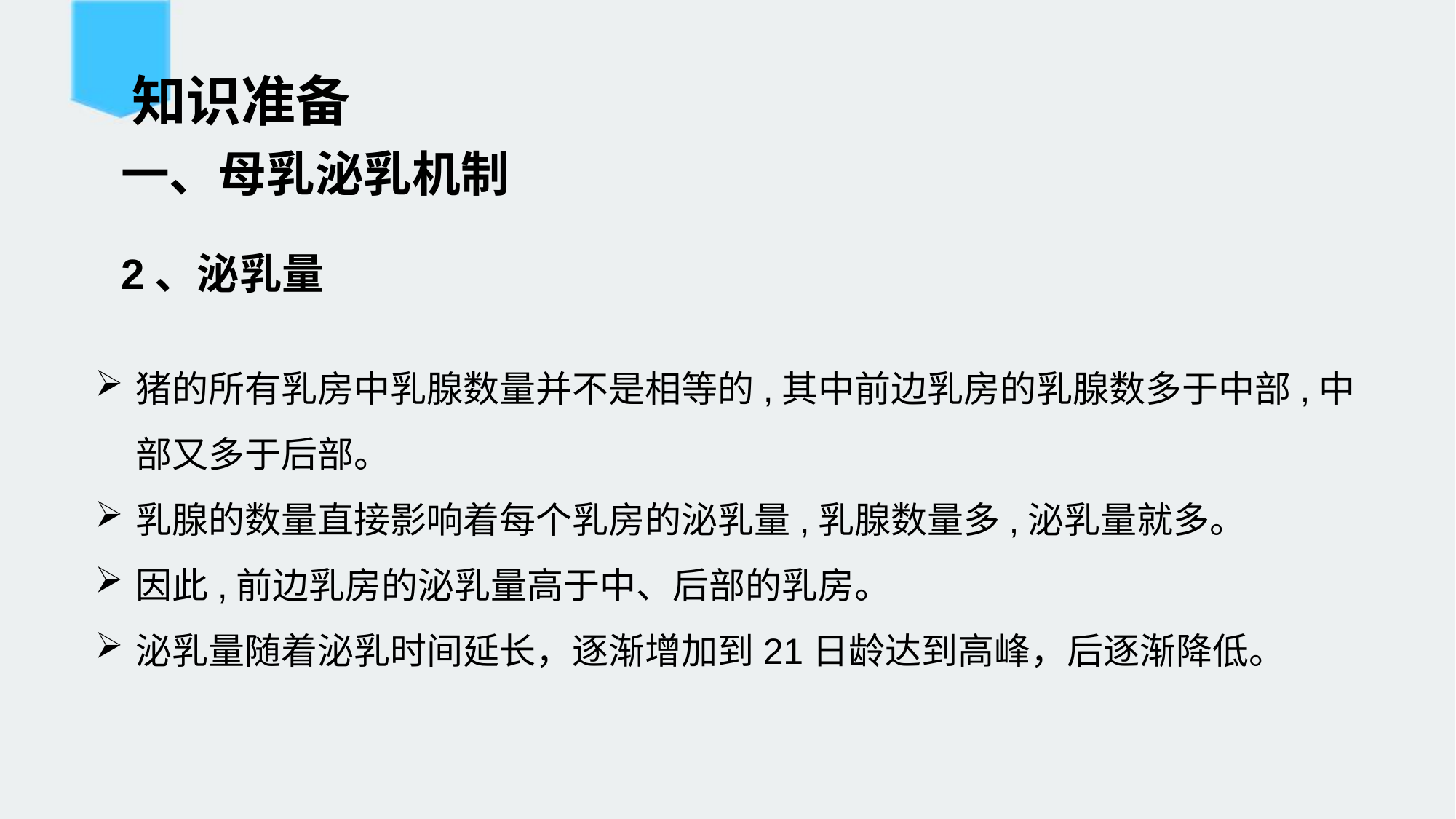

知识准备
一、母乳泌乳机制
2、泌乳量
猪的所有乳房中乳腺数量并不是相等的,其中前边乳房的乳腺数多于中部,中部又多于后部。
乳腺的数量直接影响着每个乳房的泌乳量,乳腺数量多,泌乳量就多。
因此,前边乳房的泌乳量高于中、后部的乳房。
泌乳量随着泌乳时间延长，逐渐增加到21日龄达到高峰，后逐渐降低。